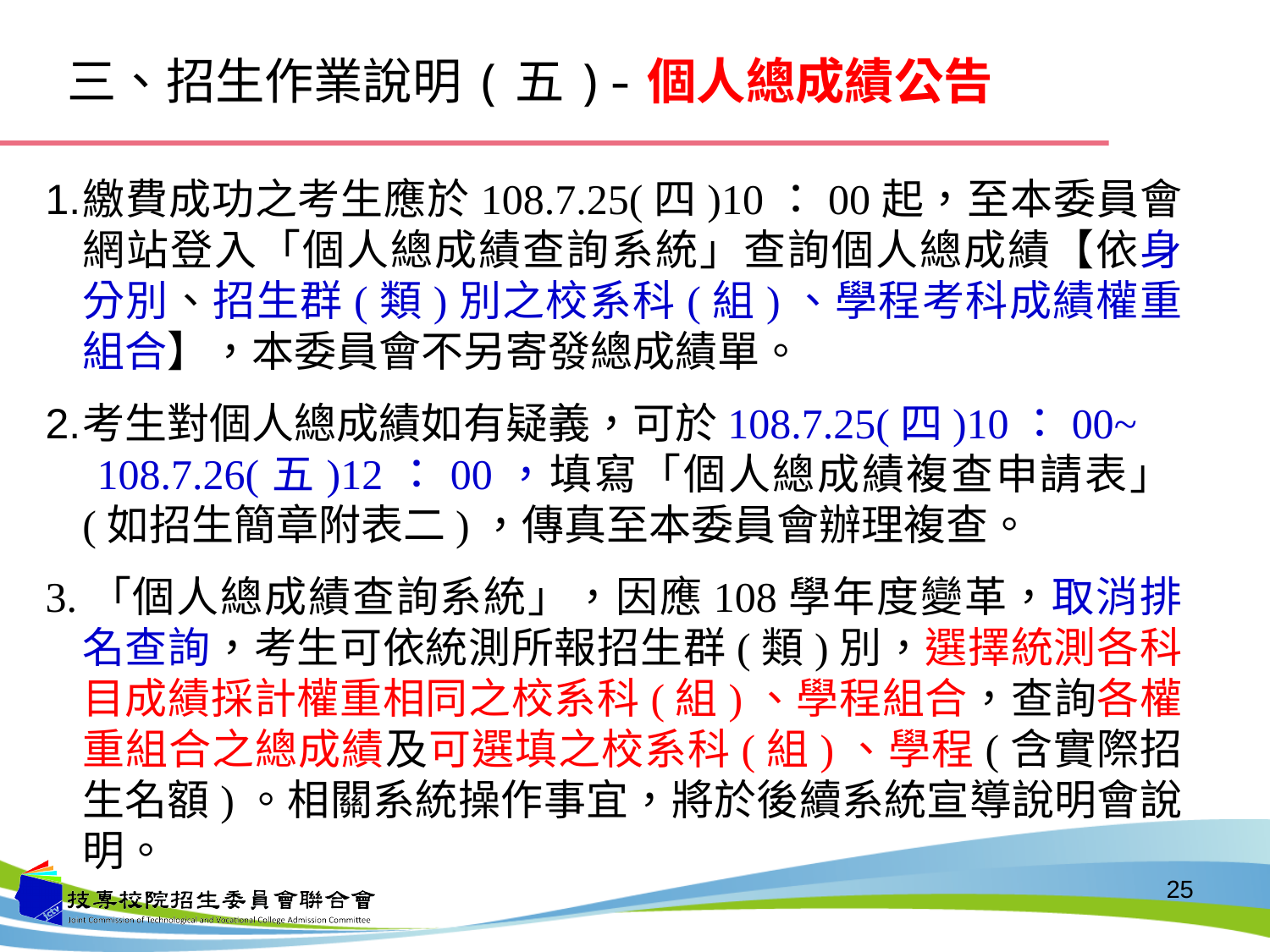

三、招生作業說明(五)-個人總成績公告
繳費成功之考生應於108.7.25(四)10：00起，至本委員會網站登入「個人總成績查詢系統」查詢個人總成績【依身分別、招生群(類)別之校系科(組)、學程考科成績權重組合】，本委員會不另寄發總成績單。
考生對個人總成績如有疑義，可於108.7.25(四)10：00~
    108.7.26(五)12：00，填寫「個人總成績複查申請表」(如招生簡章附表二)，傳真至本委員會辦理複查。
3.「個人總成績查詢系統」，因應108學年度變革，取消排名查詢，考生可依統測所報招生群(類)別，選擇統測各科目成績採計權重相同之校系科(組)、學程組合，查詢各權重組合之總成績及可選填之校系科(組)、學程(含實際招生名額)。相關系統操作事宜，將於後續系統宣導說明會說明。

25